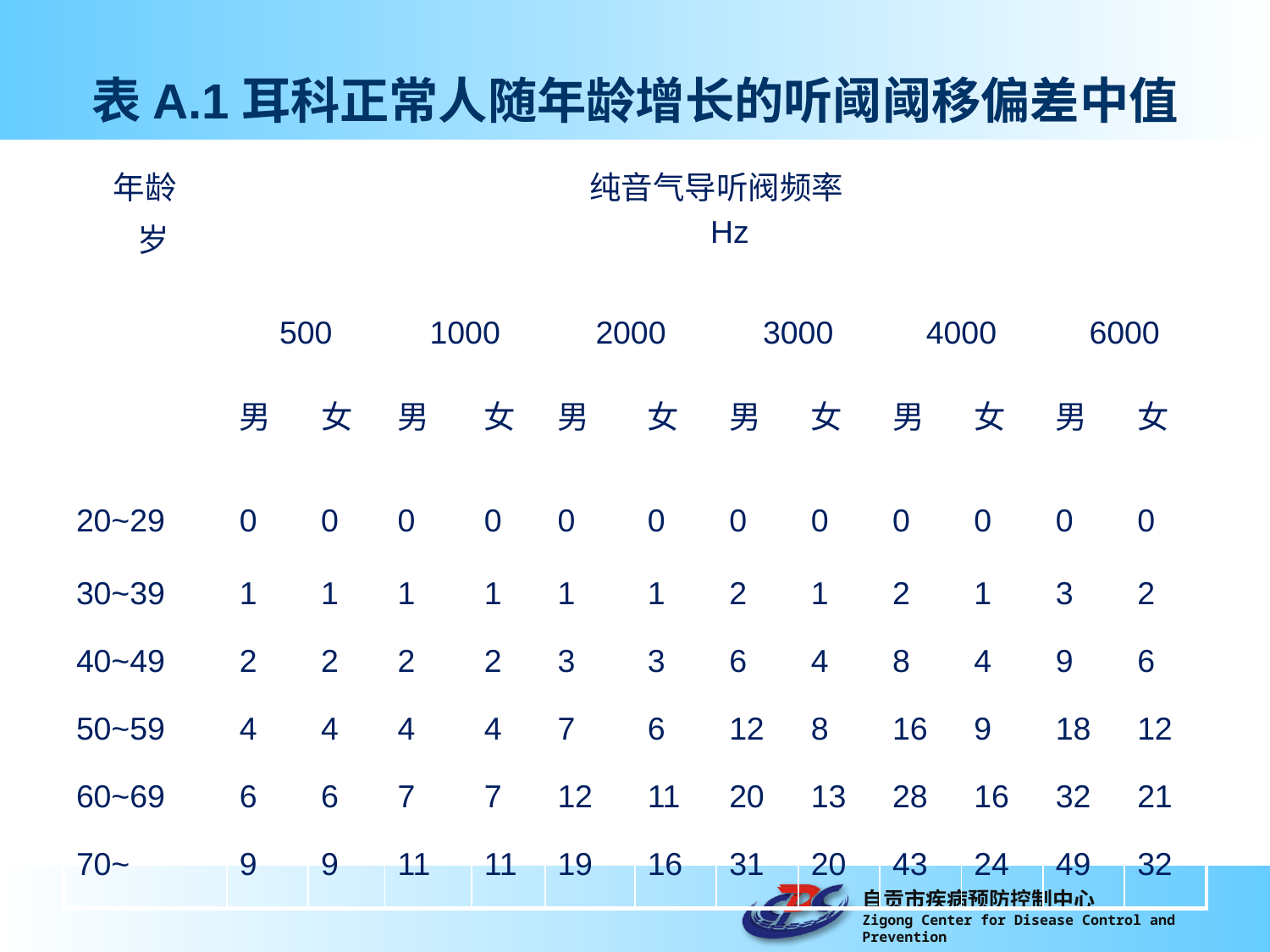

表A.1耳科正常人随年龄增长的听阈阈移偏差中值
| 年龄 岁 | 纯音气导听阀频率 Hz |  |  |  |  |  |  |  |  |  |  |  |
| --- | --- | --- | --- | --- | --- | --- | --- | --- | --- | --- | --- | --- |
|  | 500 |  | 1000 |  | 2000 |  | 3000 |  | 4000 |  | 6000 |  |
|  | 男 | 女 | 男 | 女 | 男 | 女 | 男 | 女 | 男 | 女 | 男 | 女 |
| 20~29 | 0 | 0 | 0 | 0 | 0 | 0 | 0 | 0 | 0 | 0 | 0 | 0 |
| 30~39 | 1 | 1 | 1 | 1 | 1 | 1 | 2 | 1 | 2 | 1 | 3 | 2 |
| 40~49 | 2 | 2 | 2 | 2 | 3 | 3 | 6 | 4 | 8 | 4 | 9 | 6 |
| 50~59 | 4 | 4 | 4 | 4 | 7 | 6 | 12 | 8 | 16 | 9 | 18 | 12 |
| 60~69 | 6 | 6 | 7 | 7 | 12 | 11 | 20 | 13 | 28 | 16 | 32 | 21 |
| 70~ | 9 | 9 | 11 | 11 | 19 | 16 | 31 | 20 | 43 | 24 | 49 | 32 |